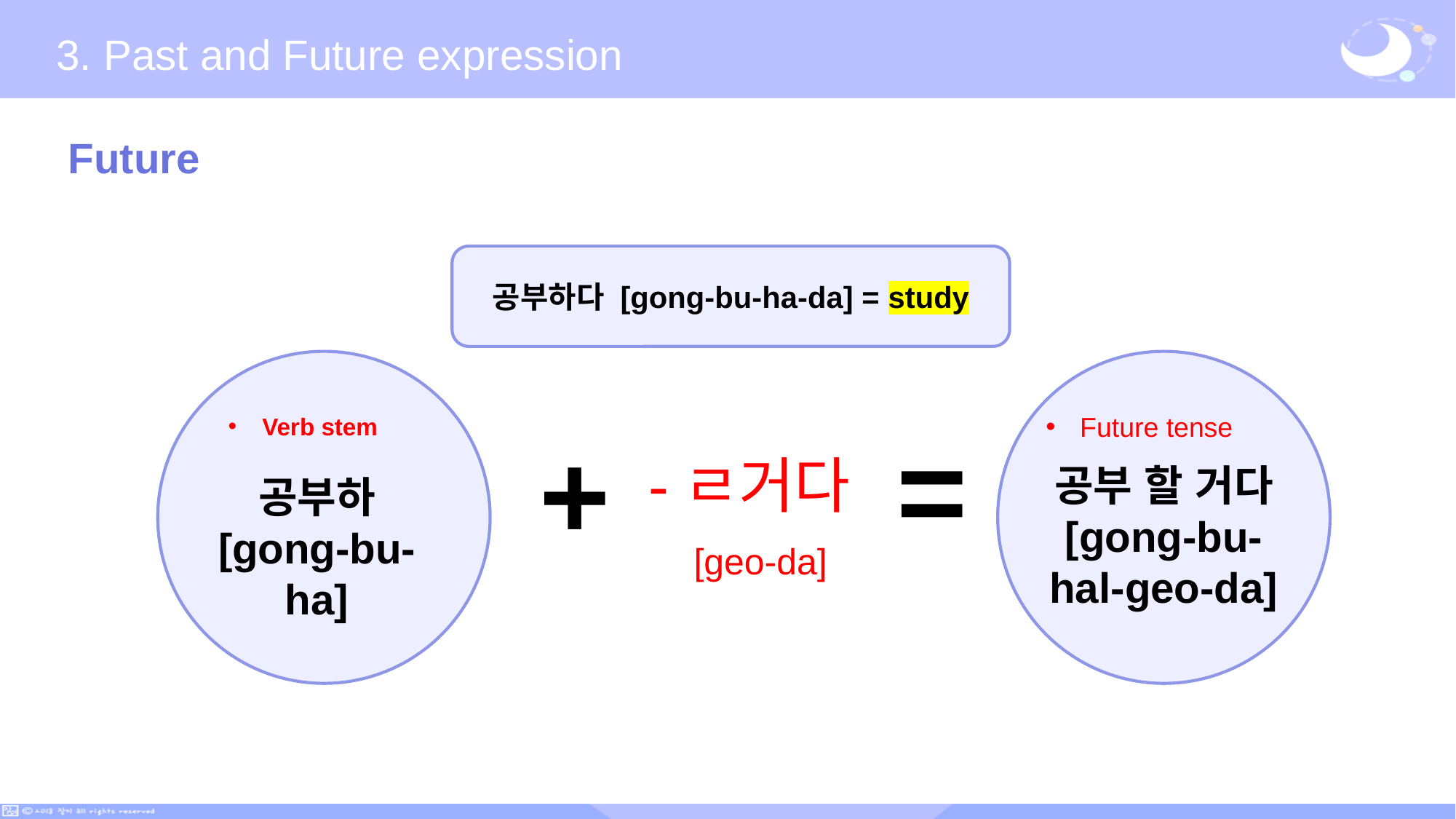

3. Past and Future expression
Future
공부하다 [gong-bu-ha-da] = study

Future tense
Verb stem
=
+
-ㄹ거다
   [geo-da]
공부 할 거다
[gong-bu-
hal-geo-da]
공부하
[gong-bu-ha]